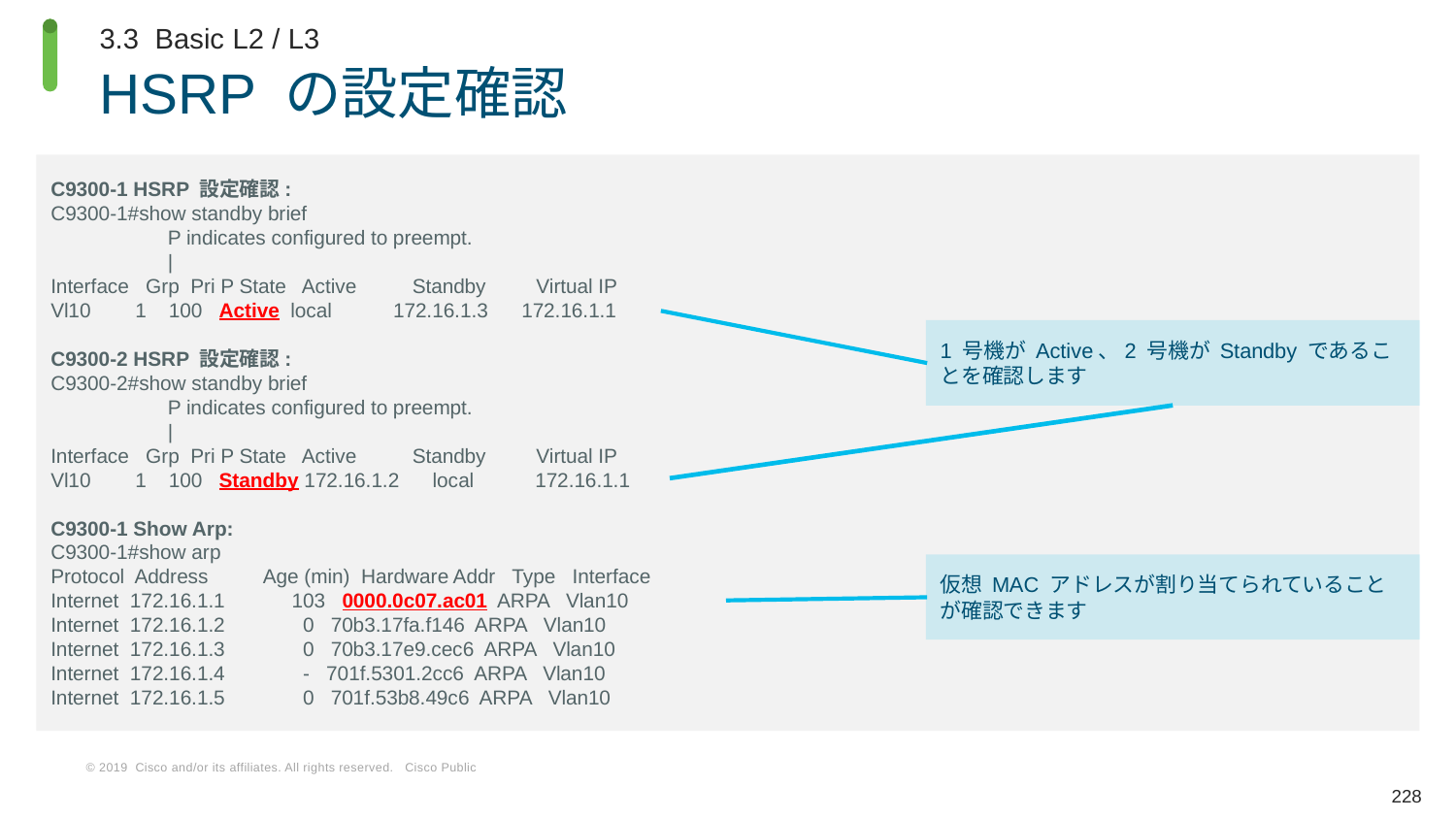

3.3  Basic L2 / L3
# HSRP の設定確認
C9300-1 HSRP 設定確認:
C9300-1#show standby brief
                     P indicates configured to preempt.
                     |
Interface   Grp  Pri P State   Active          Standby         Virtual IP
Vl10        1    100   Active  local           172.16.1.3      172.16.1.1

C9300-2 HSRP 設定確認:
C9300-2#show standby brief
                     P indicates configured to preempt.
                     |
Interface   Grp  Pri P State   Active          Standby         Virtual IP
Vl10        1    100   Standby 172.16.1.2      local           172.16.1.1

C9300-1 Show Arp:
C9300-1#show arp
Protocol  Address          Age (min)  Hardware Addr   Type   Interface
Internet  172.16.1.1            103   0000.0c07.ac01  ARPA   Vlan10
Internet  172.16.1.2              0   70b3.17fa.f146  ARPA   Vlan10
Internet  172.16.1.3              0   70b3.17e9.cec6  ARPA   Vlan10
Internet  172.16.1.4              -   701f.5301.2cc6  ARPA   Vlan10
Internet  172.16.1.5              0   701f.53b8.49c6  ARPA   Vlan10
1 号機が Active、2 号機が Standby であることを確認します
仮想 MAC アドレスが割り当てられていることが確認できます
228